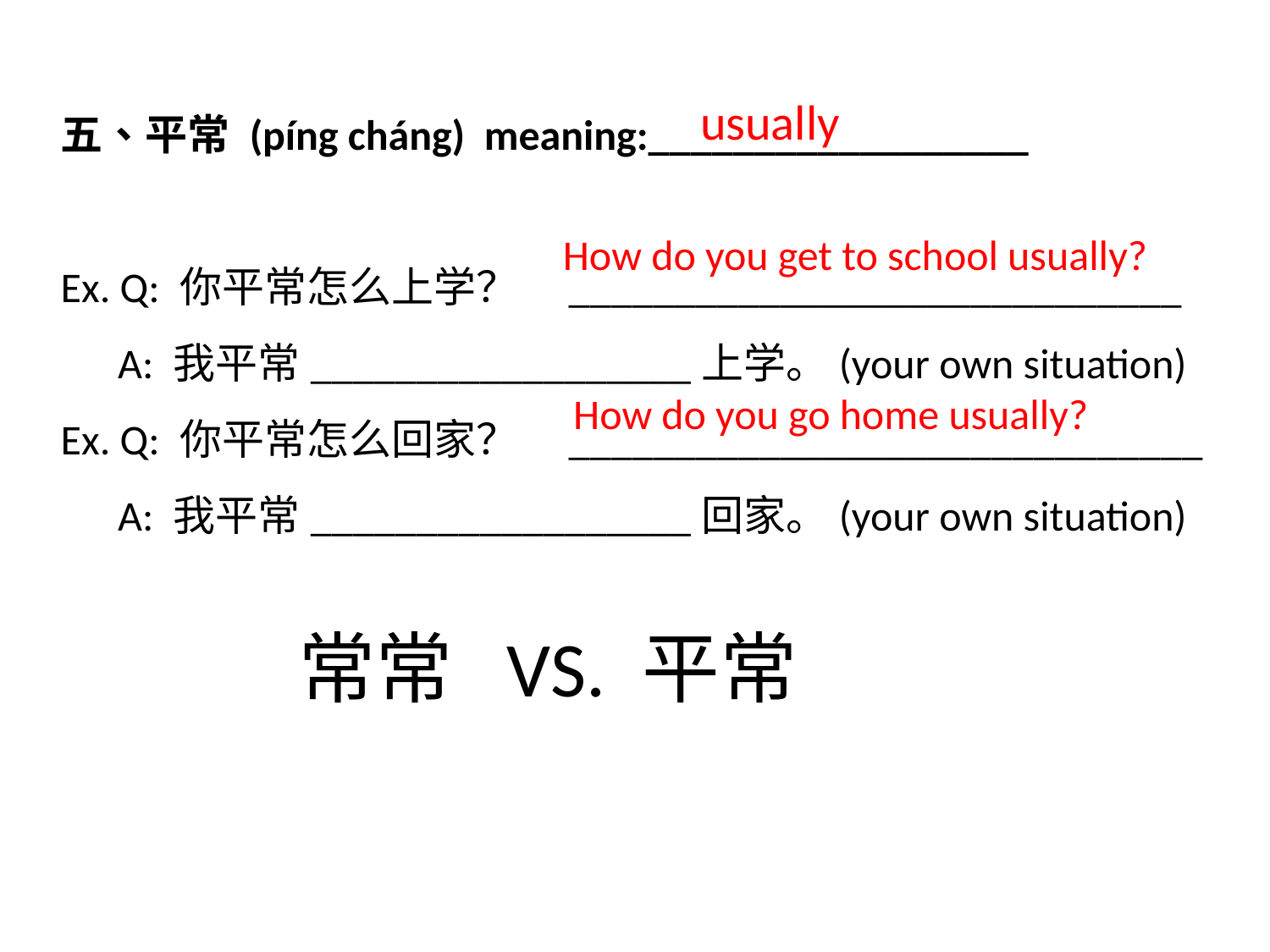

五、平常 (píng cháng)  meaning:__________________

Ex. Q: 你平常怎么上学？	_____________________________
      A: 我平常__________________上学。(your own situation)
Ex. Q: 你平常怎么回家？	______________________________
      A: 我平常__________________回家。(your own situation)
usually
How do you get to school usually?
How do you go home usually?
常常  VS. 平常